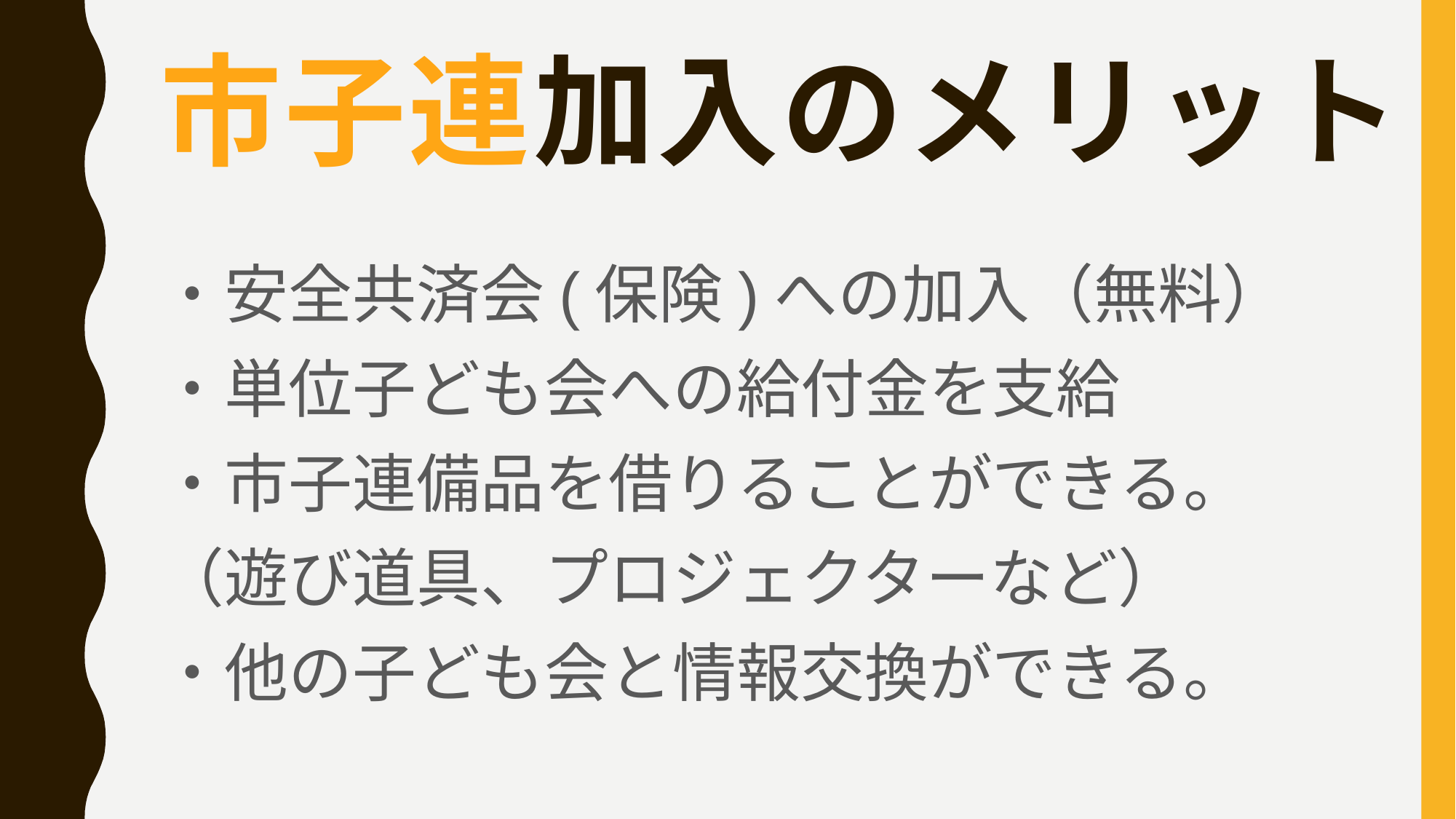

# 市子連加入のメリット
・安全共済会(保険)への加入（無料）
・単位子ども会への給付金を支給
・市子連備品を借りることができる。
（遊び道具、プロジェクターなど）
・他の子ども会と情報交換ができる。